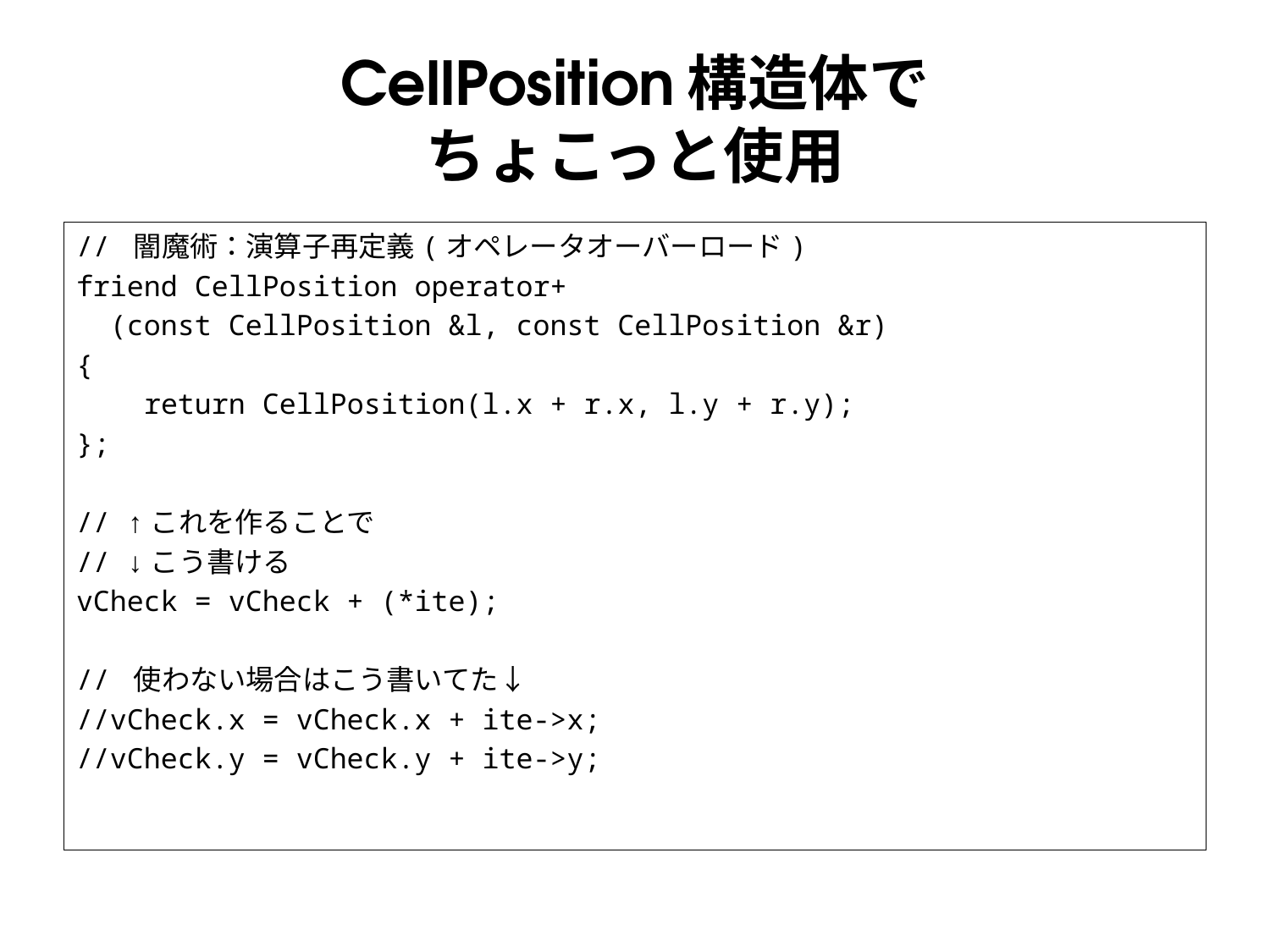

# CellPosition構造体で ちょこっと使用
// 闇魔術：演算子再定義(オペレータオーバーロード)
friend CellPosition operator+
  (const CellPosition &l, const CellPosition &r)
{
    return CellPosition(l.x + r.x, l.y + r.y);
};

// ↑これを作ることで
// ↓こう書ける
vCheck = vCheck + (*ite);

// 使わない場合はこう書いてた↓
//vCheck.x = vCheck.x + ite->x;
//vCheck.y = vCheck.y + ite->y;